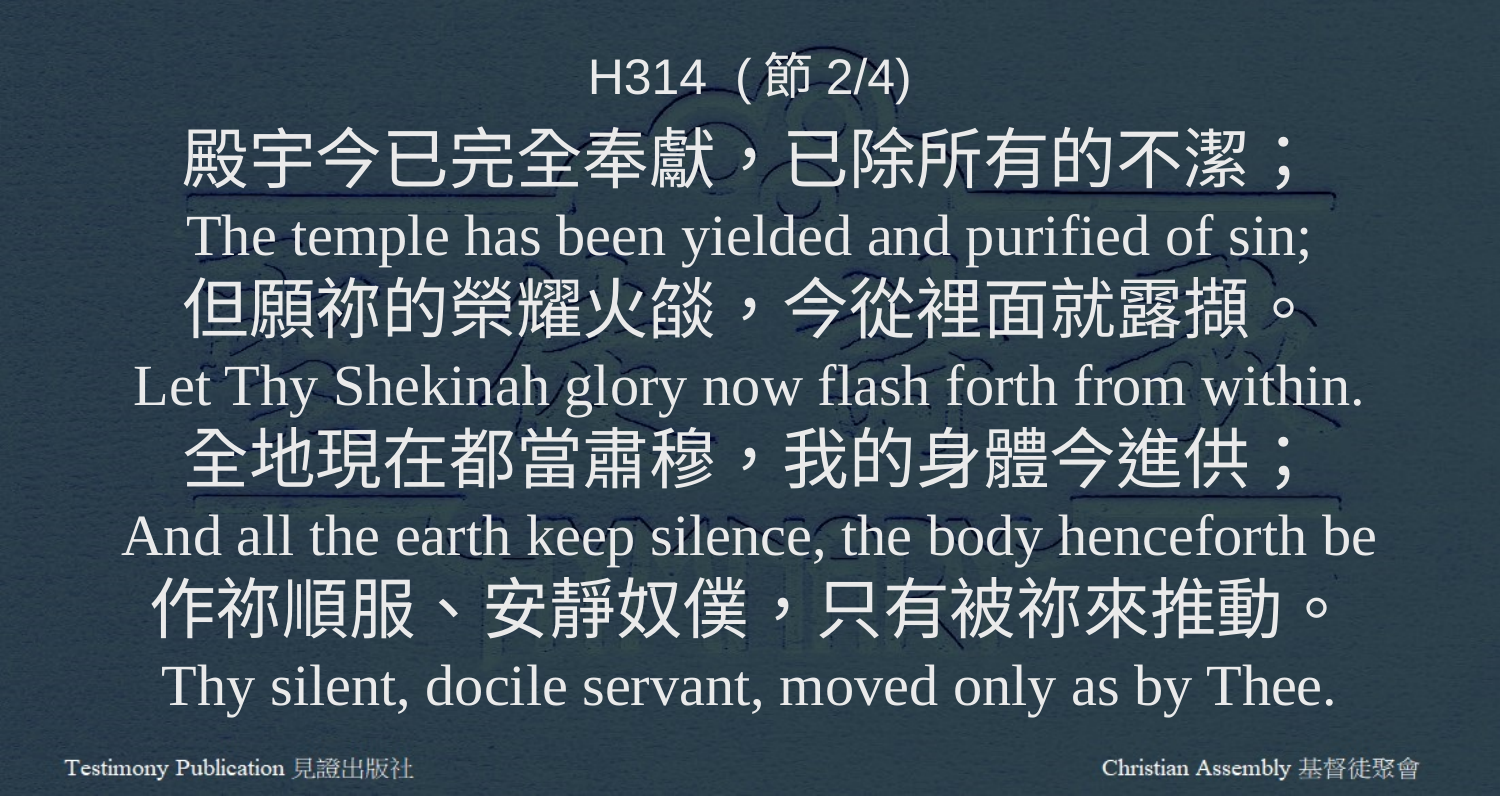

H314  (節2/4)
殿宇今已完全奉獻，已除所有的不潔；
The temple has been yielded and purified of sin;
但願祢的榮耀火燄，今從裡面就露擷。
Let Thy Shekinah glory now flash forth from within.
全地現在都當肅穆，我的身體今進供；
And all the earth keep silence, the body henceforth be
作祢順服、安靜奴僕，只有被祢來推動。
Thy silent, docile servant, moved only as by Thee.